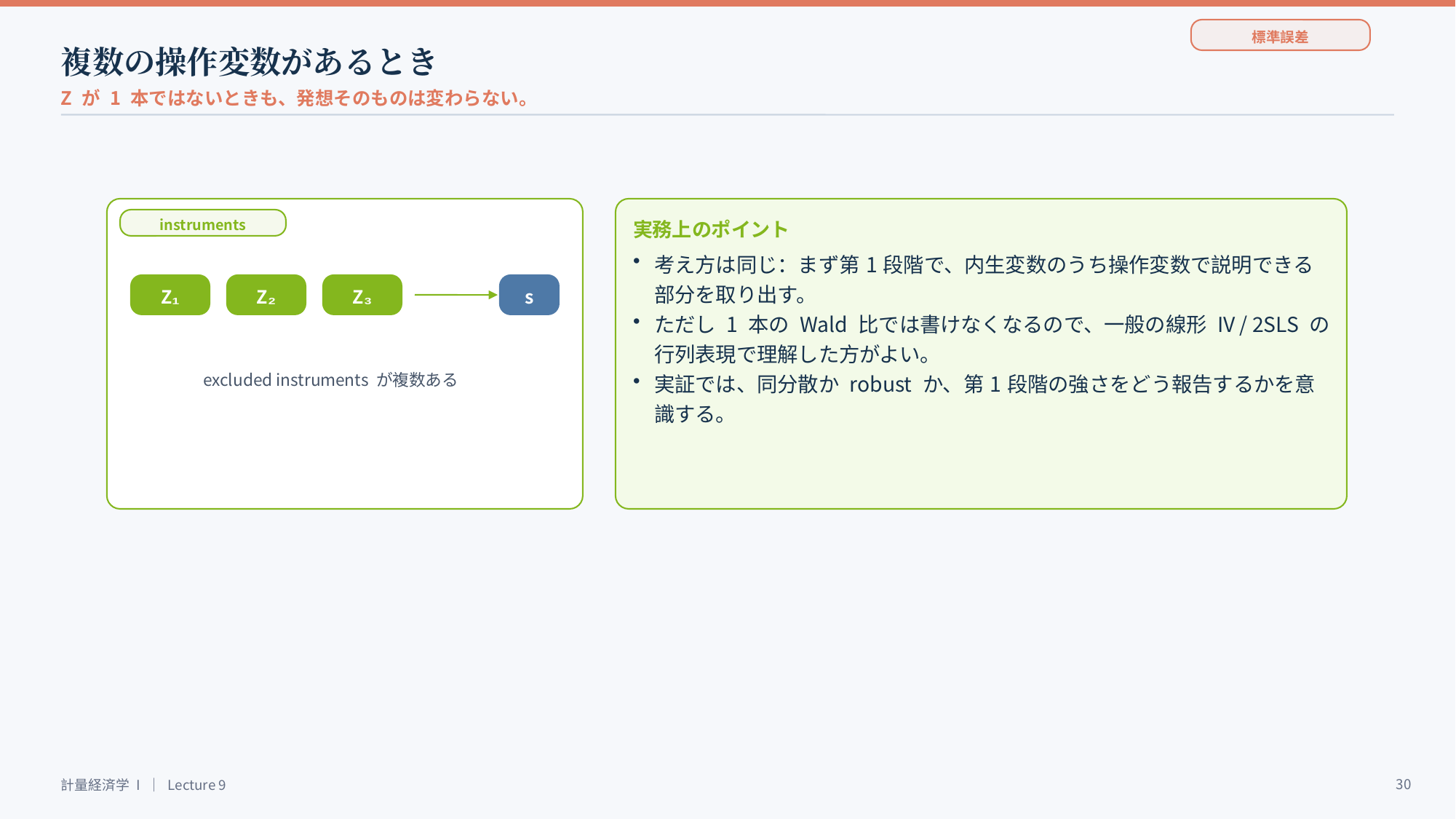

標準誤差
複数の操作変数があるとき
Z が 1 本ではないときも、発想そのものは変わらない。

instruments
実務上のポイント
考え方は同じ：まず第1段階で、内生変数のうち操作変数で説明できる部分を取り出す。
ただし 1 本の Wald 比では書けなくなるので、一般の線形 IV / 2SLS の行列表現で理解した方がよい。
実証では、同分散か robust か、第1段階の強さをどう報告するかを意識する。

Z₁
Z₂
Z₃
s

excluded instruments が複数ある
30
計量経済学 I ｜ Lecture 9